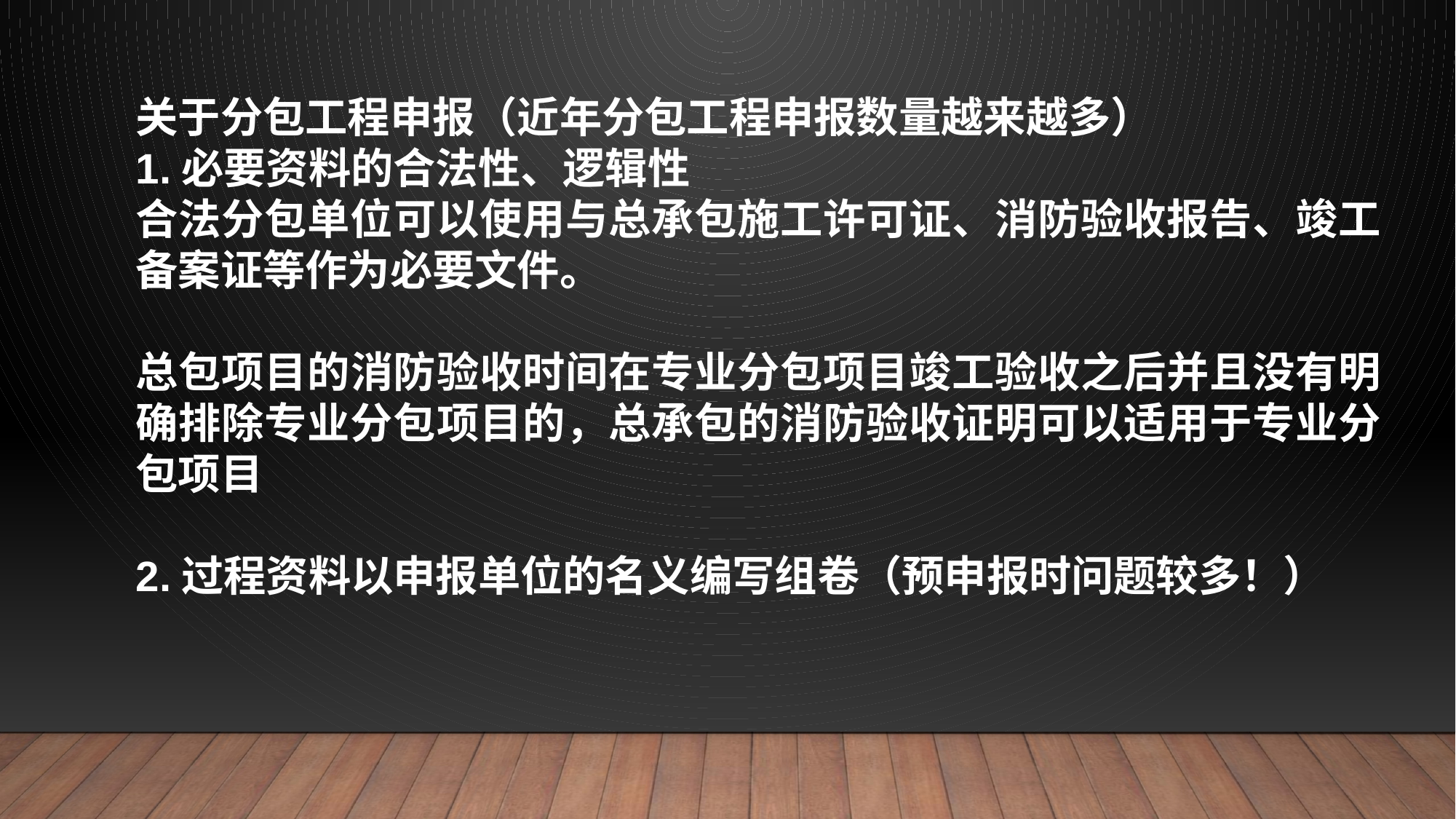

关于分包工程申报（近年分包工程申报数量越来越多）
1.必要资料的合法性、逻辑性
合法分包单位可以使用与总承包施工许可证、消防验收报告、竣工备案证等作为必要文件。

总包项目的消防验收时间在专业分包项目竣工验收之后并且没有明确排除专业分包项目的，总承包的消防验收证明可以适用于专业分包项目

2.过程资料以申报单位的名义编写组卷（预申报时问题较多！）